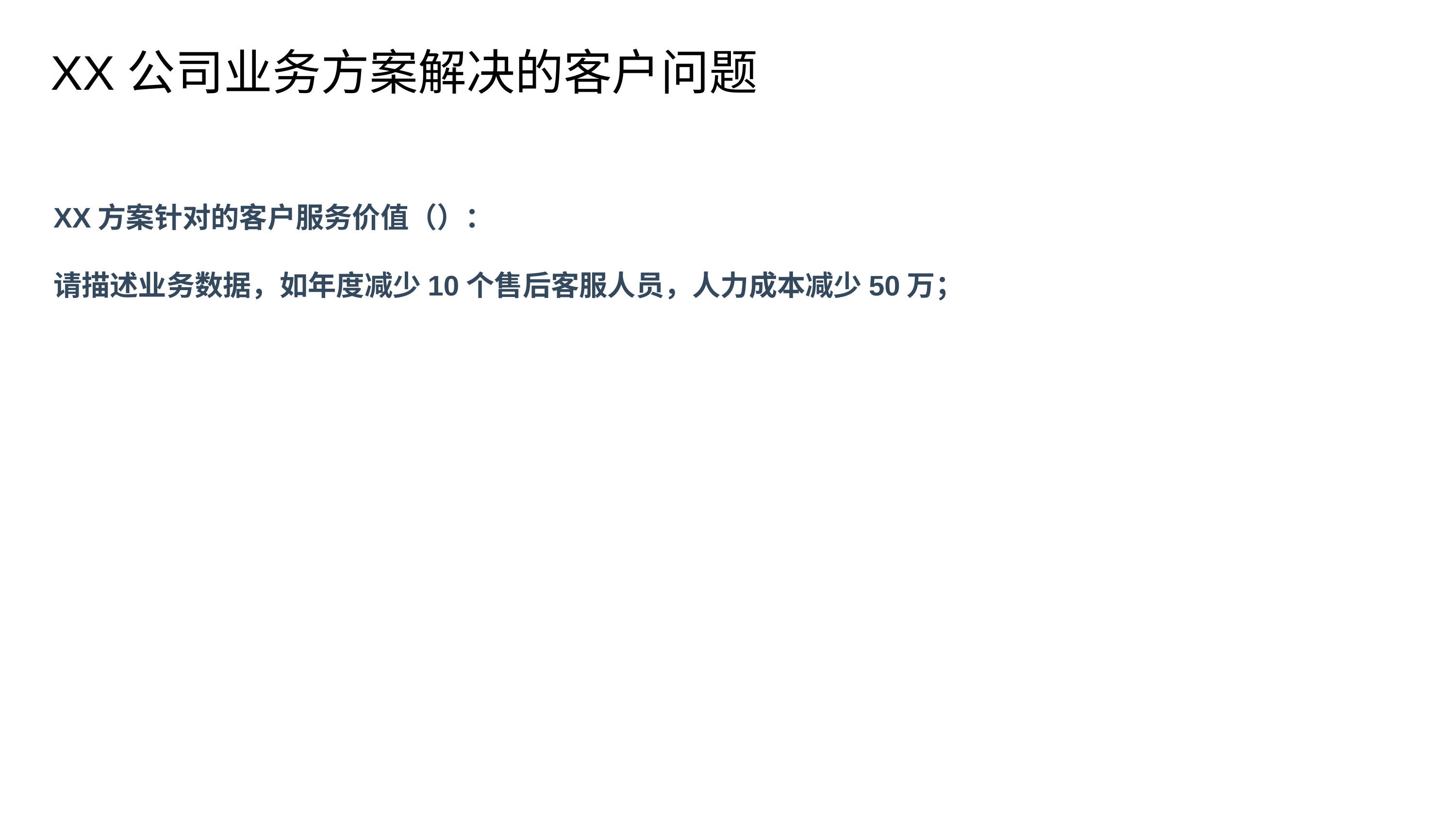

#1
XX公司业务方案解决的客户问题
XX方案针对的客户服务价值（）：

请描述业务数据，如年度减少10个售后客服人员，人力成本减少50万；